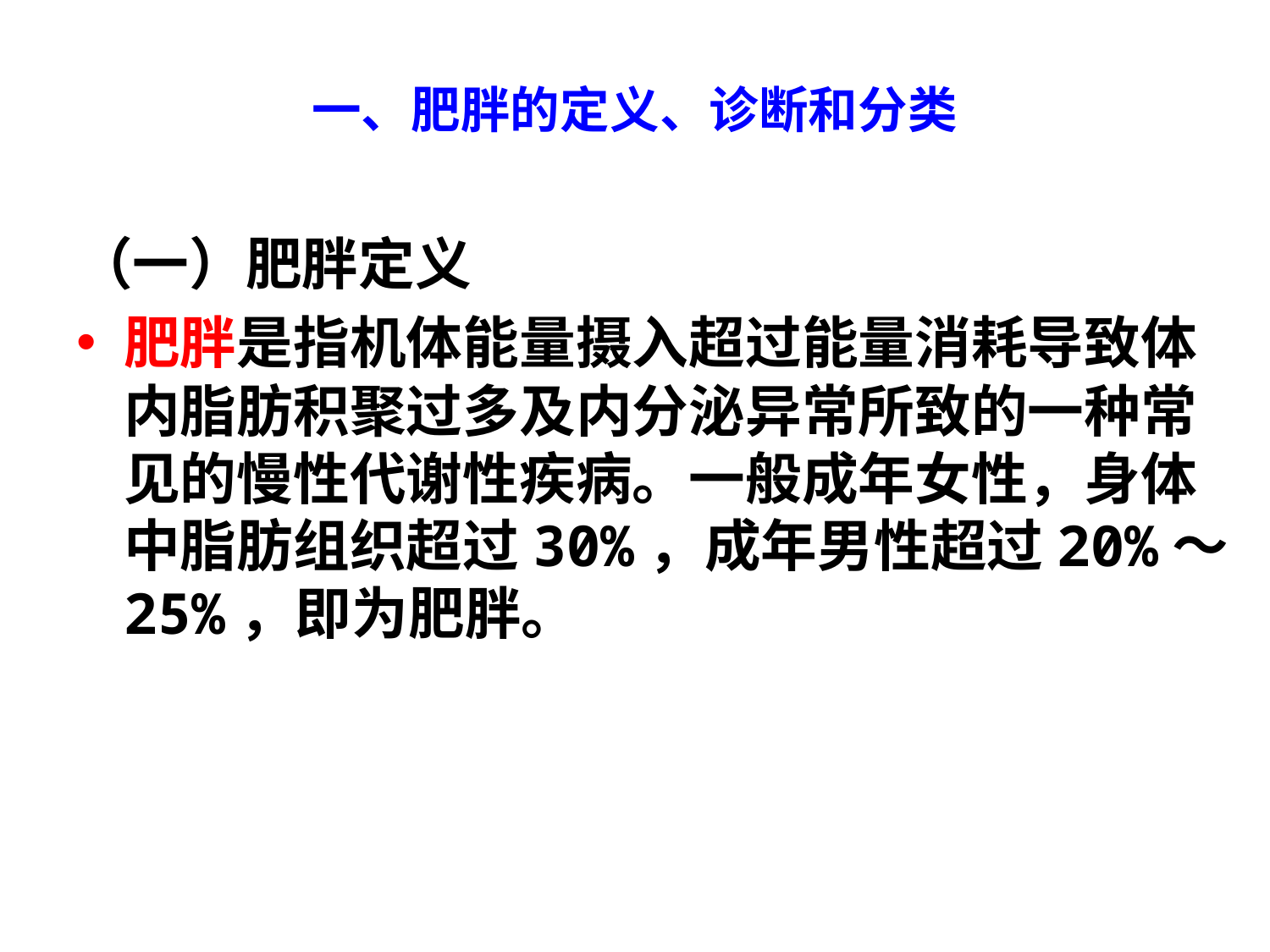

一、肥胖的定义、诊断和分类
（一）肥胖定义
肥胖是指机体能量摄入超过能量消耗导致体内脂肪积聚过多及内分泌异常所致的一种常见的慢性代谢性疾病。一般成年女性，身体中脂肪组织超过30%，成年男性超过20%～25%，即为肥胖。